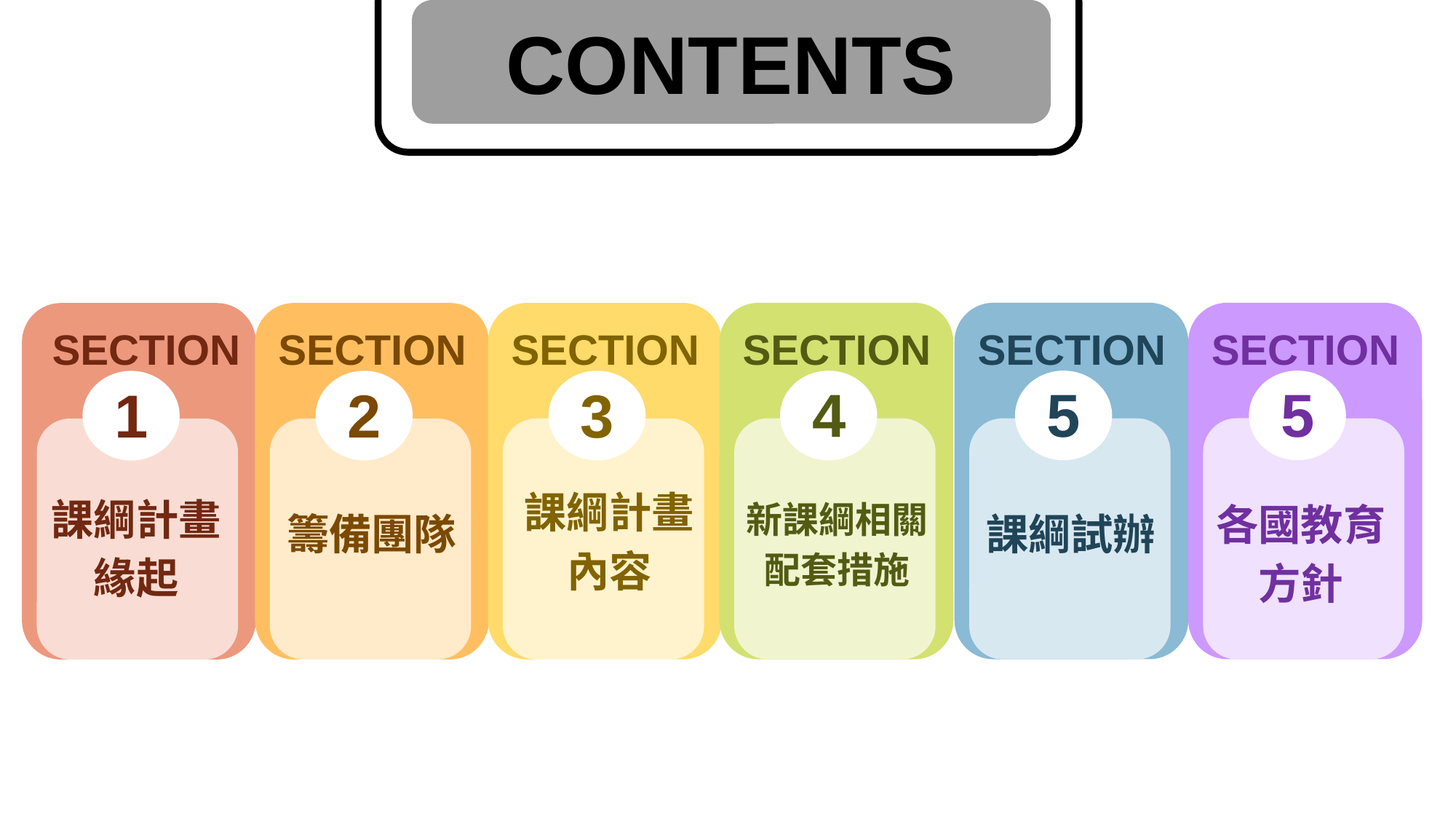

CONTENTS

SECTION
SECTION
SECTION
SECTION
SECTION
SECTION

5
5
4
3
2
1

課綱計畫
內容
課綱計畫
緣起
新課綱相關
配套措施
各國教育
方針
籌備團隊
課綱試辦